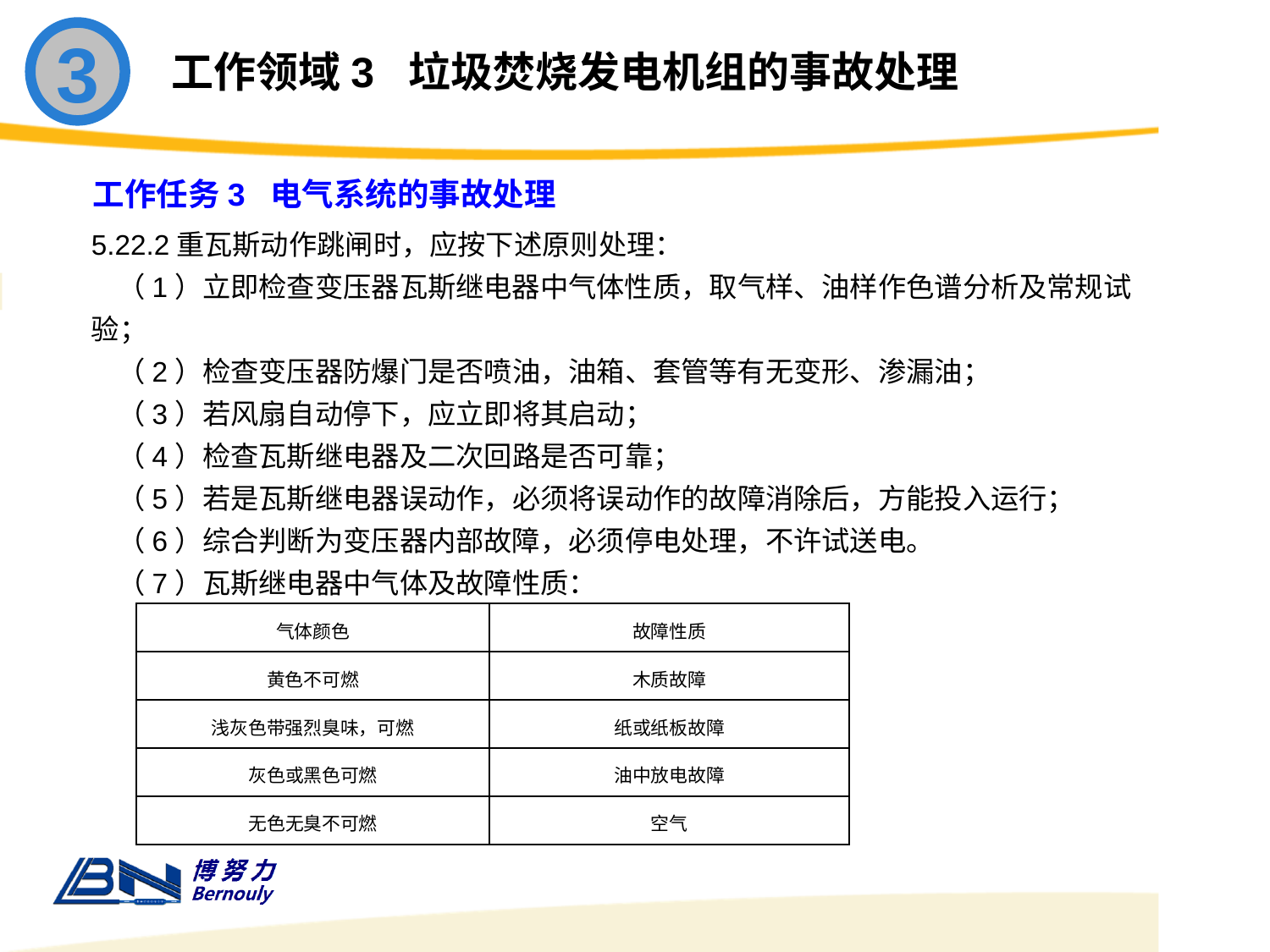

3
工作领域3  垃圾焚烧发电机组的事故处理
工作任务3  电气系统的事故处理
5.22.2重瓦斯动作跳闸时，应按下述原则处理：
   （1）立即检查变压器瓦斯继电器中气体性质，取气样、油样作色谱分析及常规试验；
   （2）检查变压器防爆门是否喷油，油箱、套管等有无变形、渗漏油；
   （3）若风扇自动停下，应立即将其启动；
   （4）检查瓦斯继电器及二次回路是否可靠；
   （5）若是瓦斯继电器误动作，必须将误动作的故障消除后，方能投入运行；
   （6）综合判断为变压器内部故障，必须停电处理，不许试送电。
   （7）瓦斯继电器中气体及故障性质：
| 气体颜色 | 故障性质 |
| --- | --- |
| 黄色不可燃 | 木质故障 |
| 浅灰色带强烈臭味，可燃 | 纸或纸板故障 |
| 灰色或黑色可燃 | 油中放电故障 |
| 无色无臭不可燃 | 空气 |